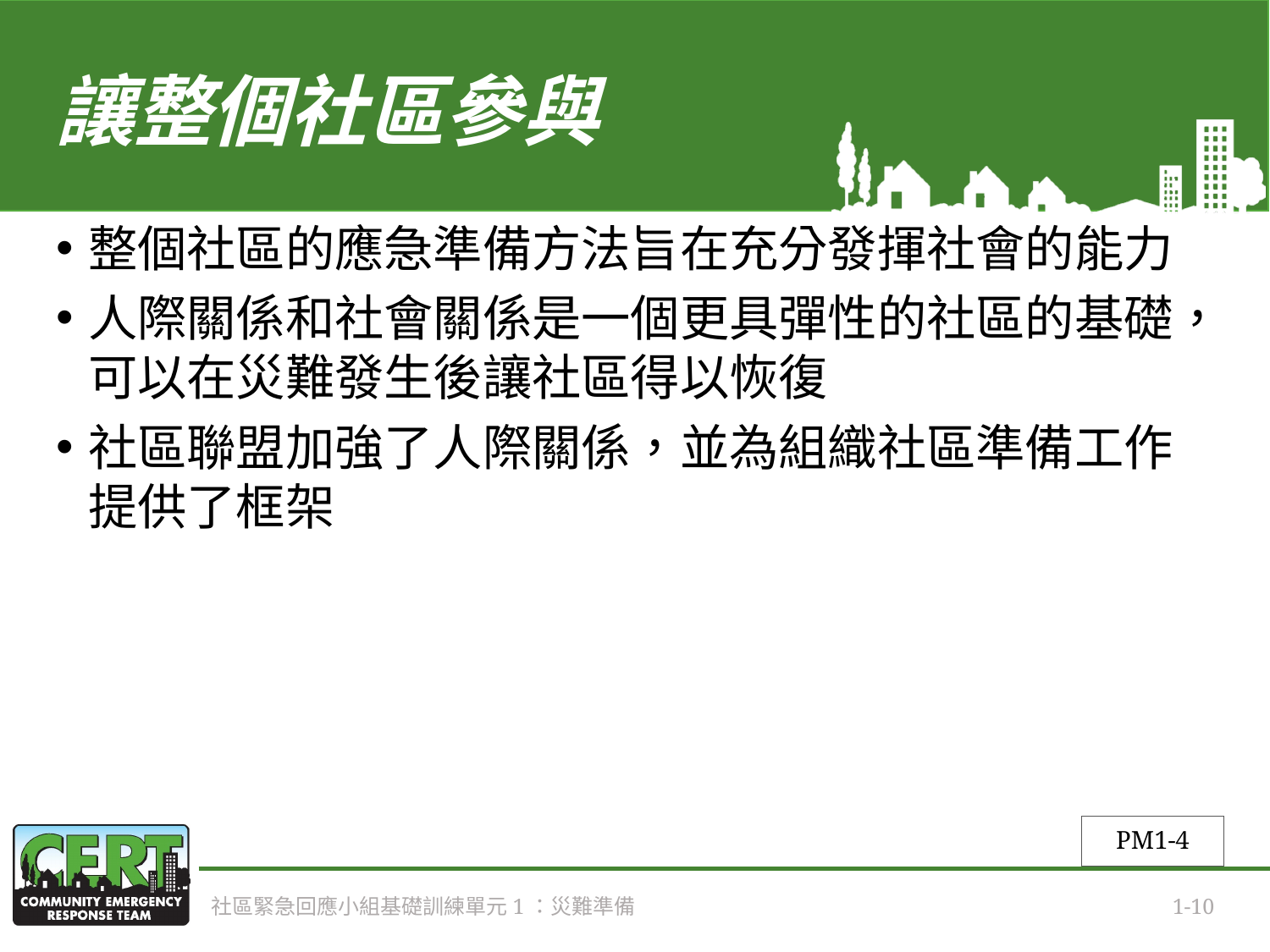

# 讓整個社區參與
整個社區的應急準備方法旨在充分發揮社會的能力
人際關係和社會關係是一個更具彈性的社區的基礎，可以在災難發生後讓社區得以恢復
社區聯盟加強了人際關係，並為組織社區準備工作提供了框架
PM1-4
社區緊急回應小組基礎訓練單元1：災難準備
1-10